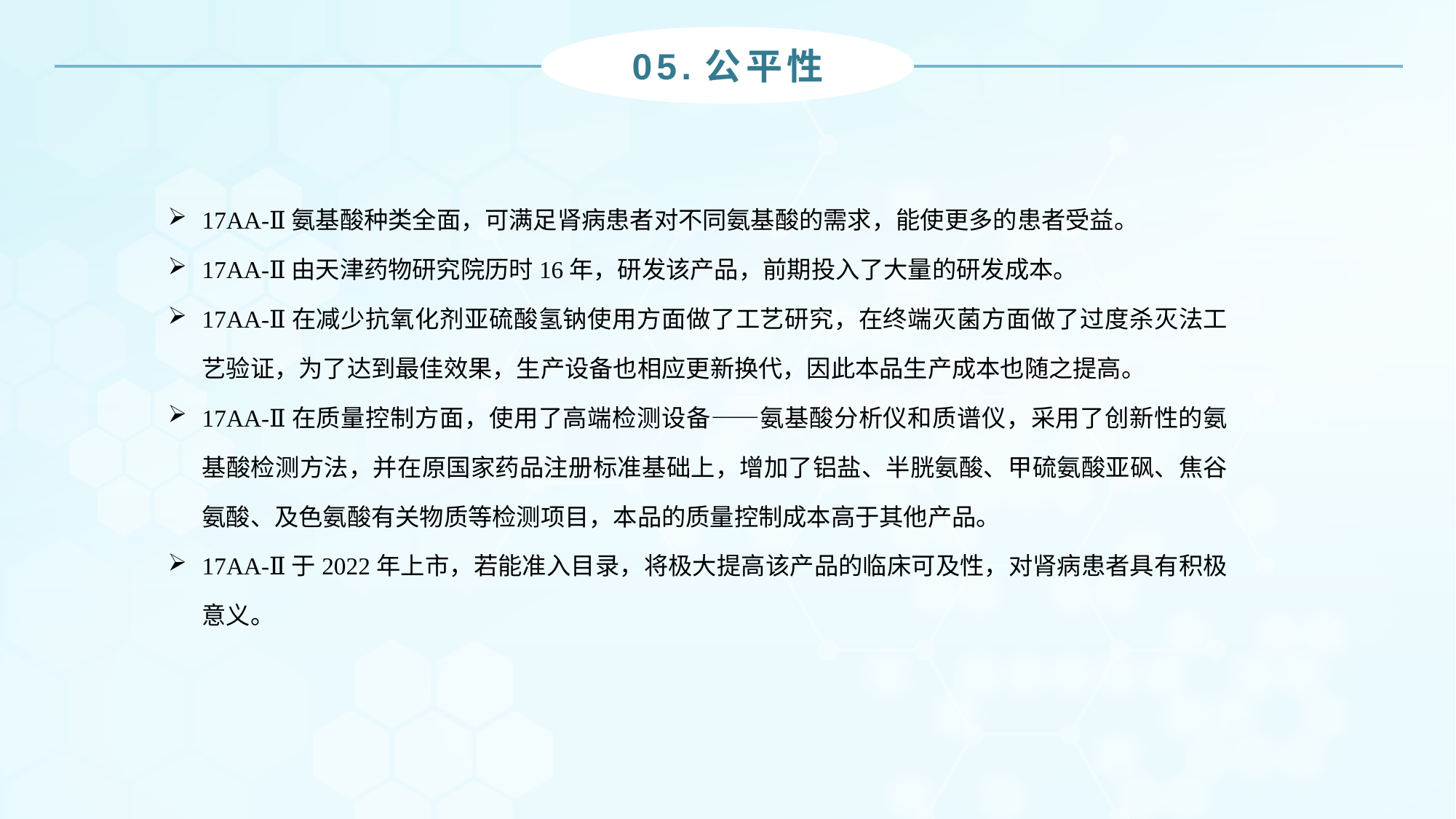

05.公平性
17AA-Ⅱ氨基酸种类全面，可满足肾病患者对不同氨基酸的需求，能使更多的患者受益。
17AA-Ⅱ由天津药物研究院历时16年，研发该产品，前期投入了大量的研发成本。
17AA-Ⅱ在减少抗氧化剂亚硫酸氢钠使用方面做了工艺研究，在终端灭菌方面做了过度杀灭法工艺验证，为了达到最佳效果，生产设备也相应更新换代，因此本品生产成本也随之提高。
17AA-Ⅱ在质量控制方面，使用了高端检测设备——氨基酸分析仪和质谱仪，采用了创新性的氨基酸检测方法，并在原国家药品注册标准基础上，增加了铝盐、半胱氨酸、甲硫氨酸亚砜、焦谷氨酸、及色氨酸有关物质等检测项目，本品的质量控制成本高于其他产品。
17AA-Ⅱ于2022年上市，若能准入目录，将极大提高该产品的临床可及性，对肾病患者具有积极意义。